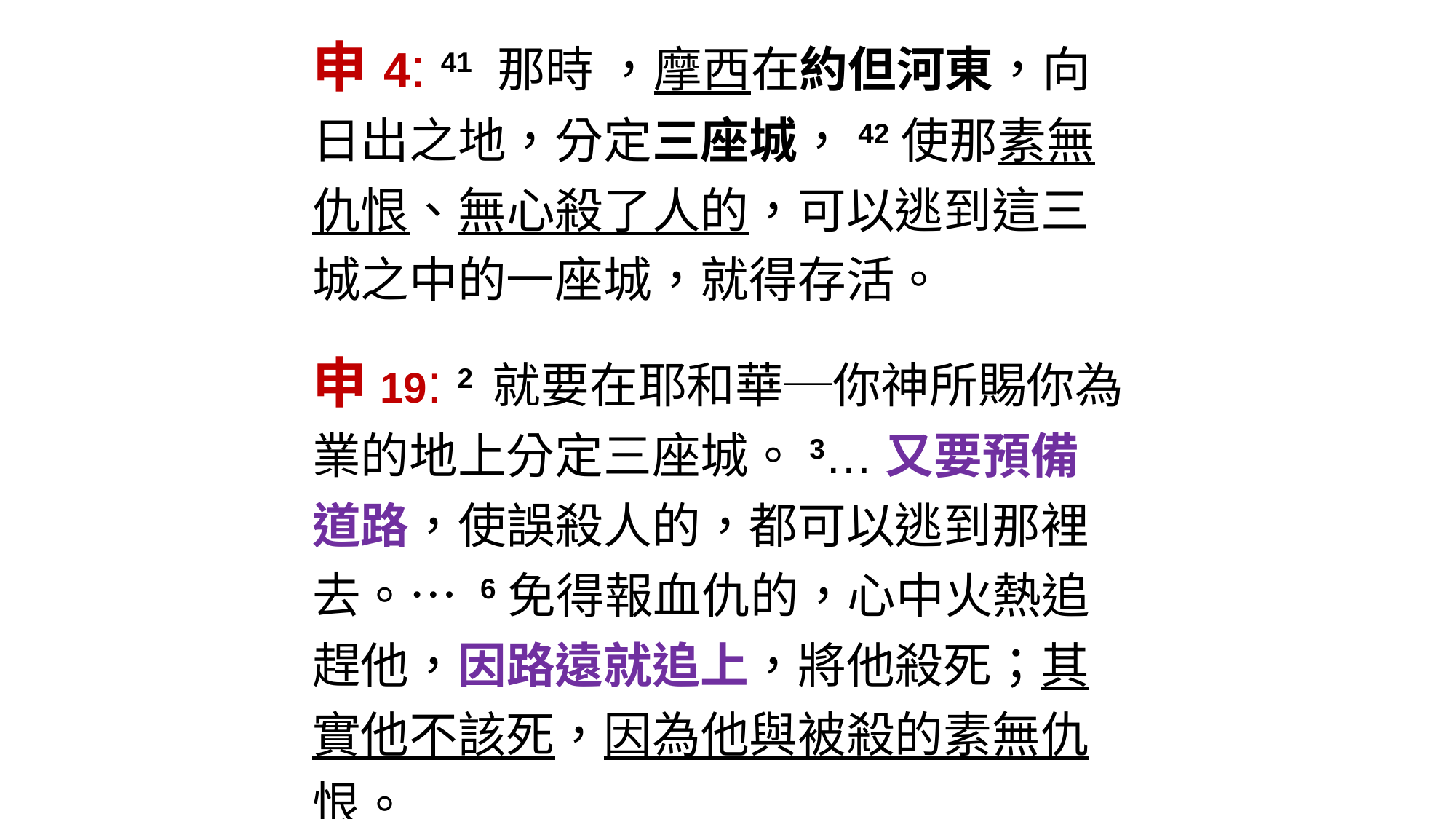

申 4: 41 那時 ，摩西在約但河東，向日出之地，分定三座城，42使那素無仇恨、無心殺了人的，可以逃到這三城之中的一座城，就得存活。
申19: 2 就要在耶和華─你神所賜你為業的地上分定三座城。3…又要預備道路，使誤殺人的，都可以逃到那裡去。… 6免得報血仇的，心中火熱追趕他，因路遠就追上，將他殺死；其實他不該死，因為他與被殺的素無仇恨。